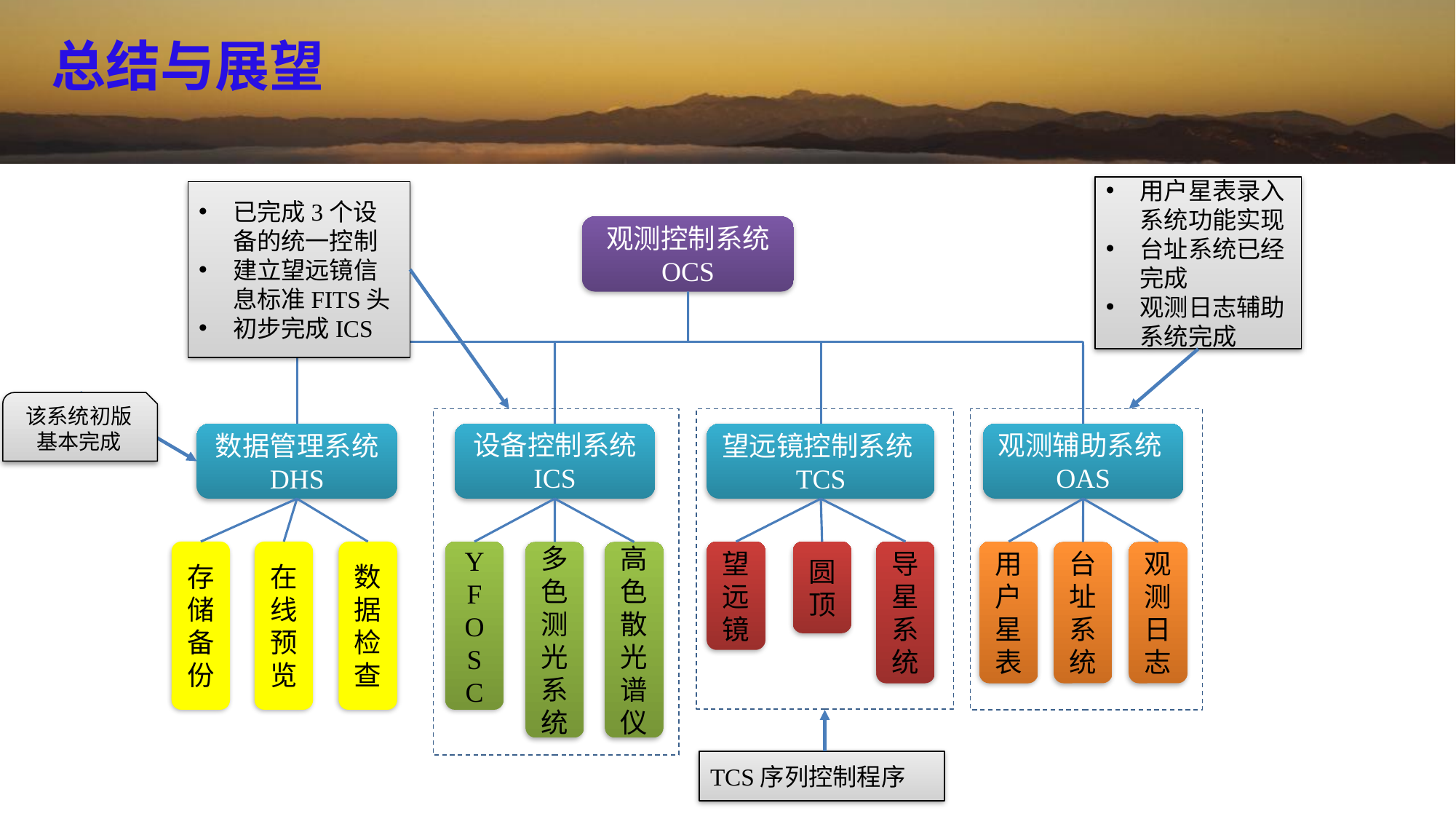

总结与展望
用户星表录入系统功能实现
台址系统已经完成
观测日志辅助系统完成
已完成3个设备的统一控制
建立望远镜信息标准FITS头
初步完成ICS

观测控制系统
OCS
该系统初版基本完成

设备控制系统
ICS
观测辅助系统OAS
数据管理系统
DHS
望远镜控制系统TCS
存储备份
在线预览
数据检查
YFOSC
望远镜
圆顶
导星系统
用户星表
多色测光系统
高色散光谱仪
台址系统
观测日志
TCS序列控制程序